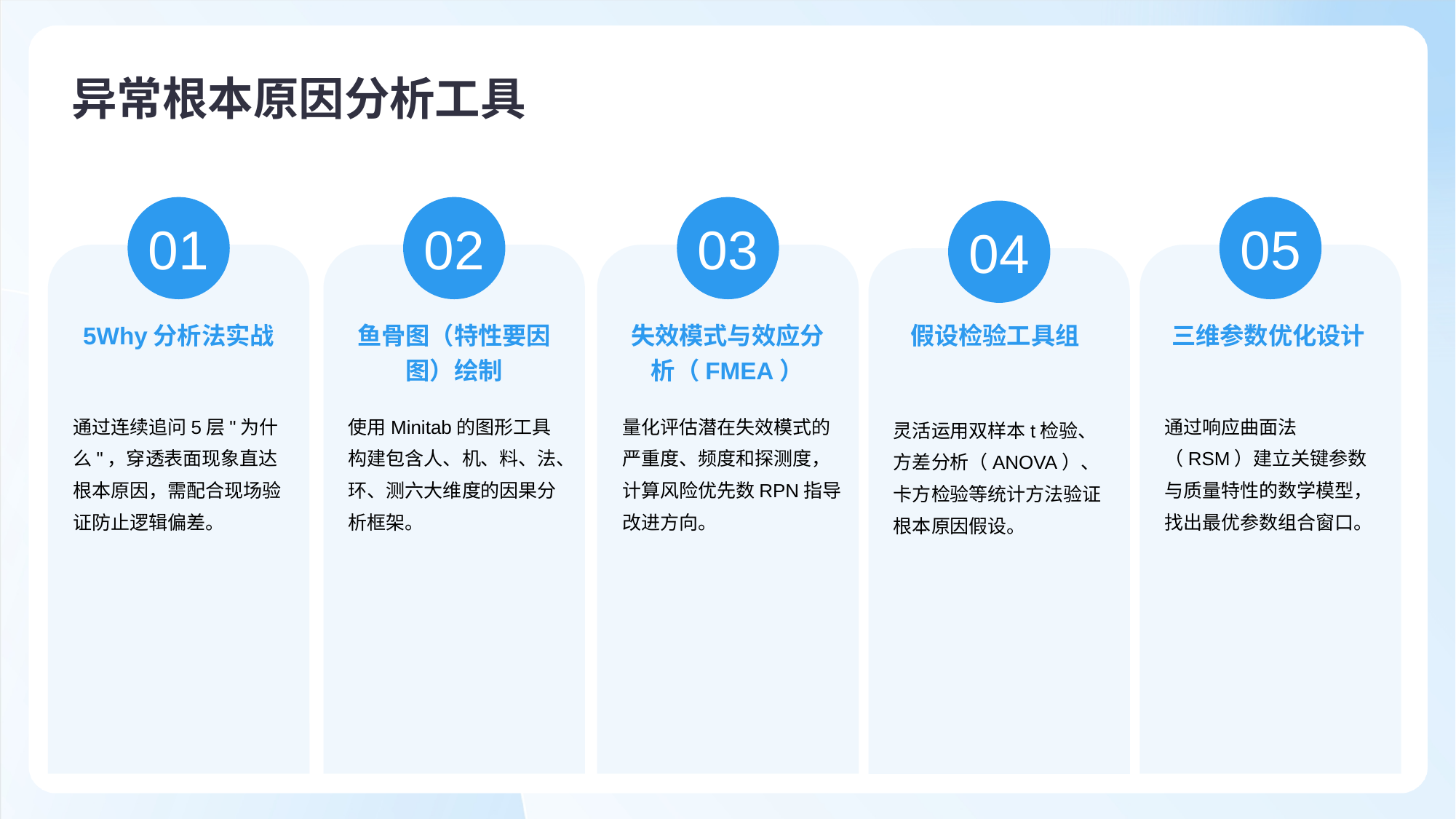

异常根本原因分析工具

01
02
03
05
04

5Why分析法实战
鱼骨图（特性要因图）绘制
失效模式与效应分析（FMEA）
假设检验工具组
三维参数优化设计
通过连续追问5层"为什么"，穿透表面现象直达根本原因，需配合现场验证防止逻辑偏差。
使用Minitab的图形工具构建包含人、机、料、法、环、测六大维度的因果分析框架。
量化评估潜在失效模式的严重度、频度和探测度，计算风险优先数RPN指导改进方向。
通过响应曲面法（RSM）建立关键参数与质量特性的数学模型，找出最优参数组合窗口。
灵活运用双样本t检验、方差分析（ANOVA）、卡方检验等统计方法验证根本原因假设。